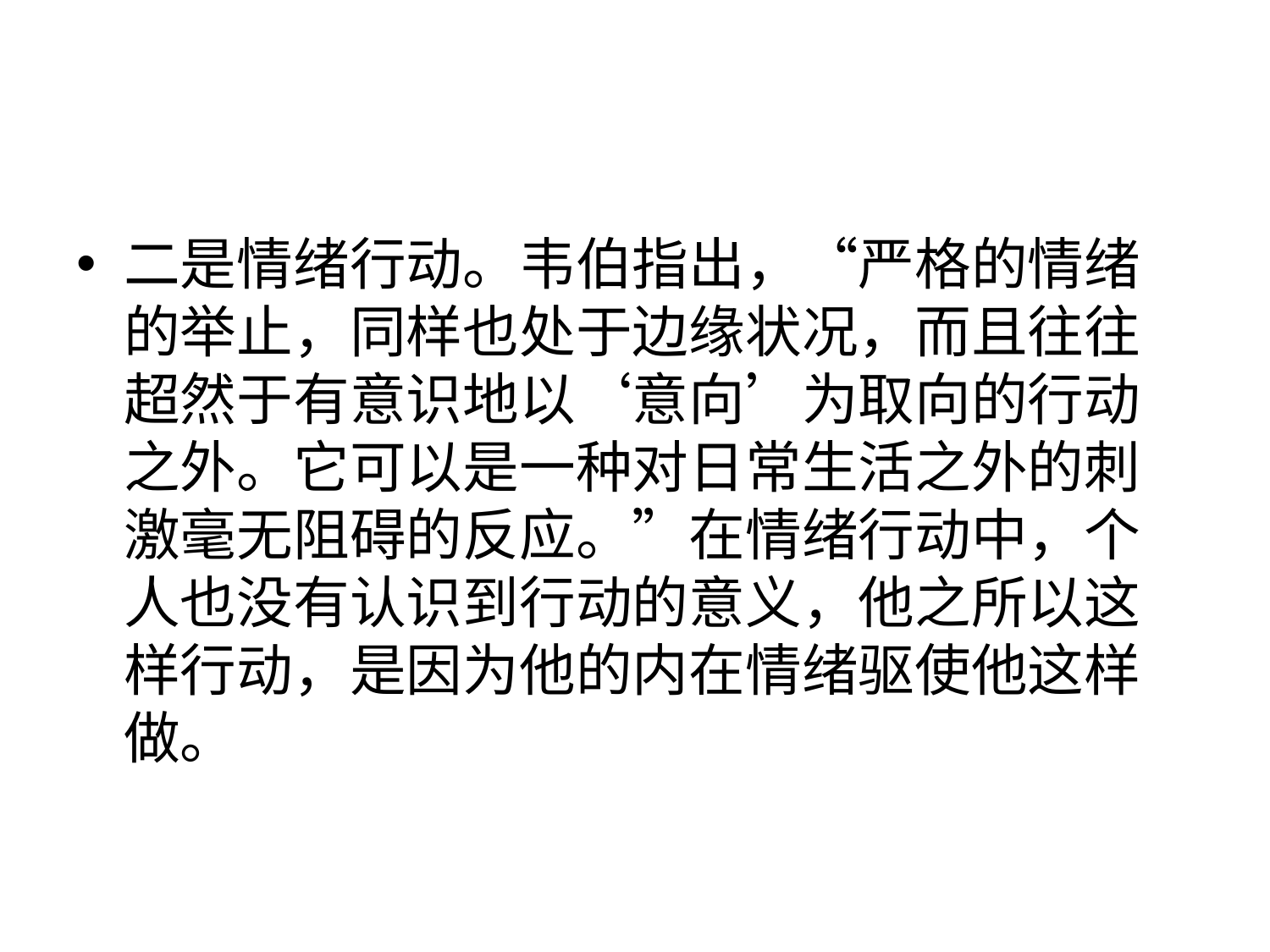

#
二是情绪行动。韦伯指出，“严格的情绪的举止，同样也处于边缘状况，而且往往超然于有意识地以‘意向’为取向的行动之外。它可以是一种对日常生活之外的刺激毫无阻碍的反应。”在情绪行动中，个人也没有认识到行动的意义，他之所以这样行动，是因为他的内在情绪驱使他这样做。